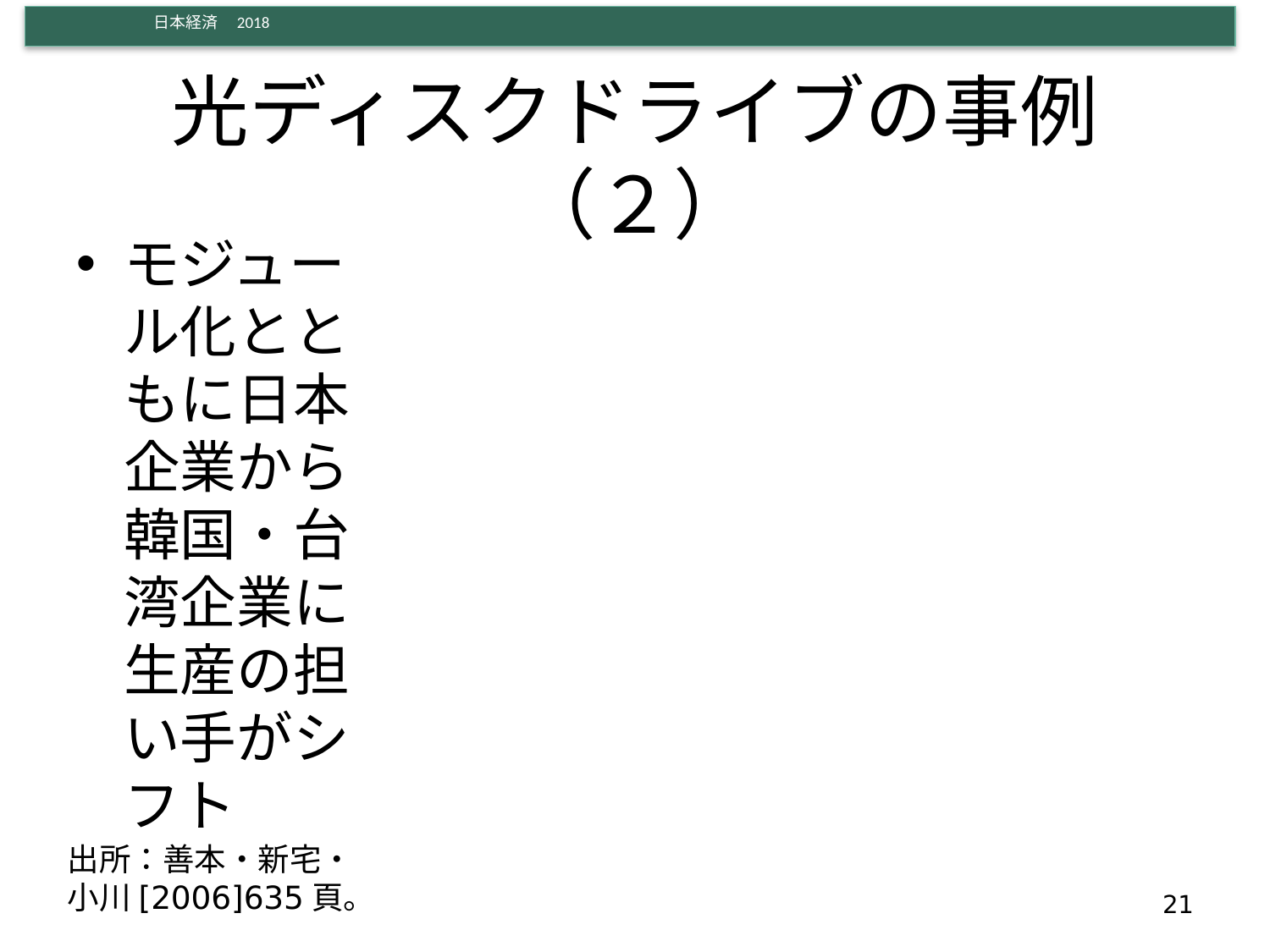

# 光ディスクドライブの事例（２）
モジュール化とともに日本企業から韓国・台湾企業に生産の担い手がシフト
出所：善本・新宅・小川[2006]635頁。
21